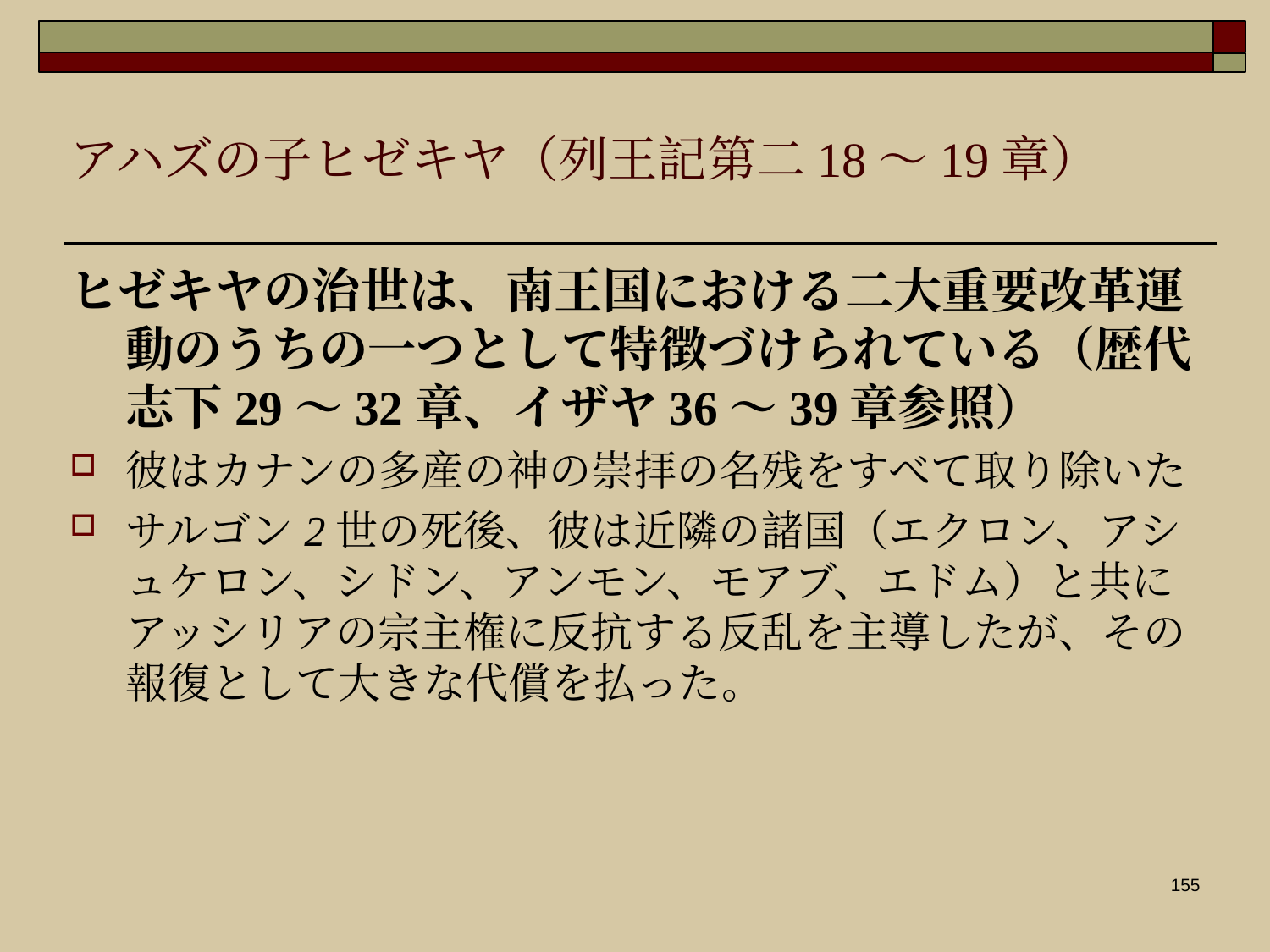

ヒゼキヤの治世は、南王国における二大重要改革運動のうちの一つとして特徴づけられている（歴代志下29〜32章、イザヤ36〜39章参照）
彼はカナンの多産の神の崇拝の名残をすべて取り除いた
サルゴン2世の死後、彼は近隣の諸国（エクロン、アシュケロン、シドン、アンモン、モアブ、エドム）と共にアッシリアの宗主権に反抗する反乱を主導したが、その報復として大きな代償を払った。
アハズの子ヒゼキヤ（列王記第二18〜19章）
155